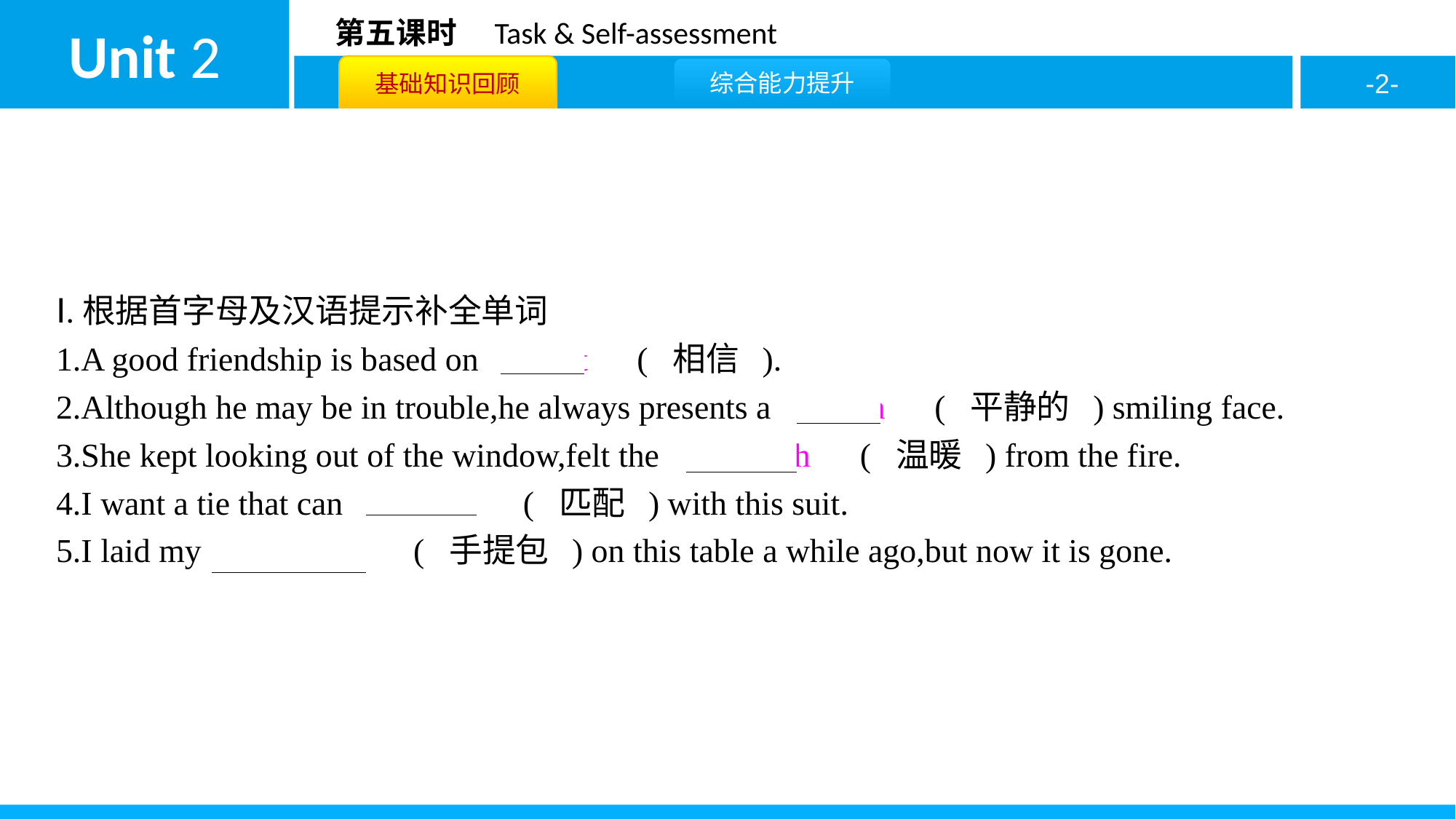

Ⅰ.根据首字母及汉语提示补全单词
1.A good friendship is based on　trust　(  相信  ).
2.Although he may be in trouble,he always presents a　calm　(  平静的  ) smiling face.
3.She kept looking out of the window,felt the　warmth　(  温暖  ) from the fire.
4.I want a tie that can　match　(  匹配  ) with this suit.
5.I laid my　handbag　(  手提包  ) on this table a while ago,but now it is gone.